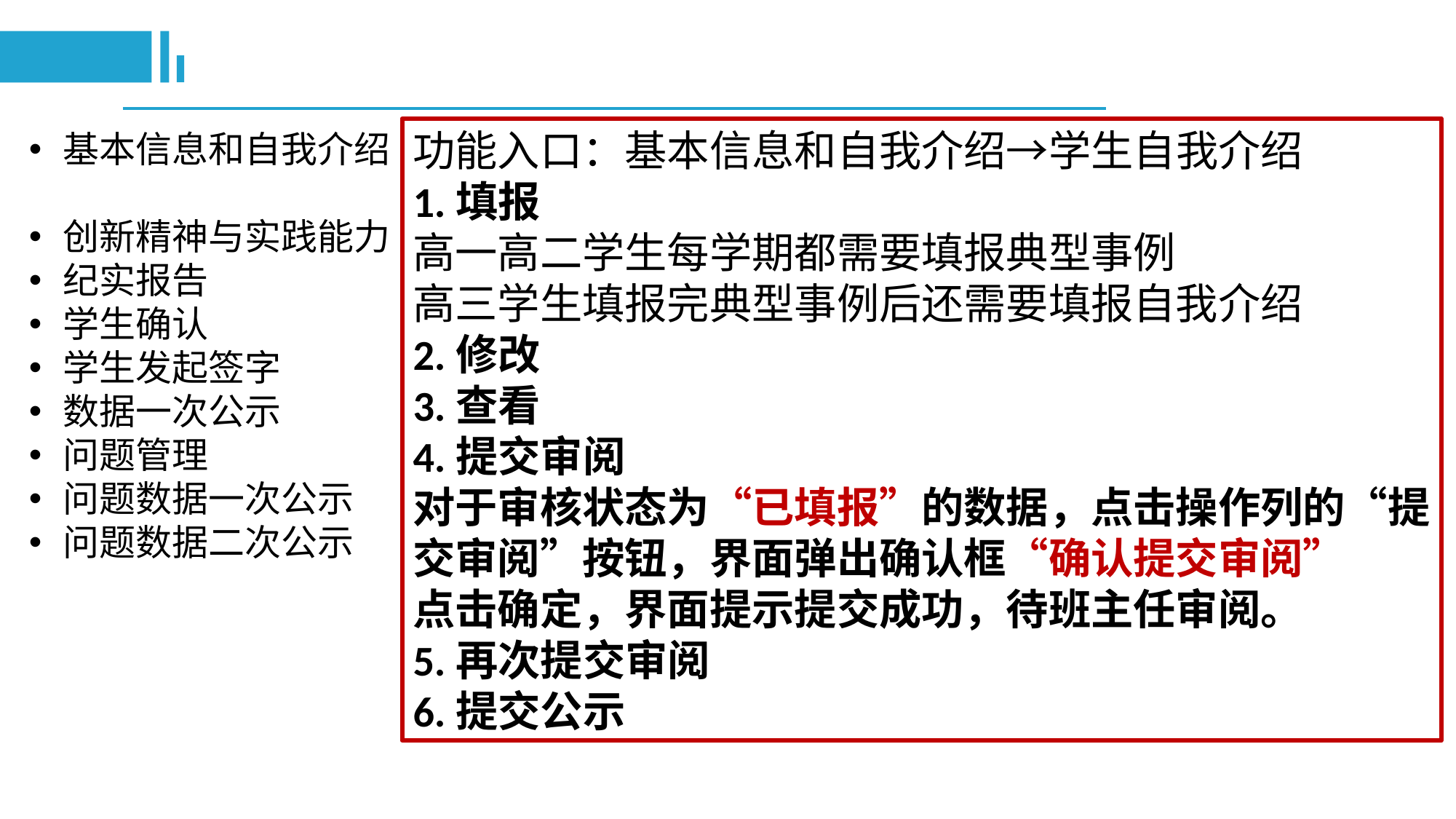

功能入口：基本信息和自我介绍→学生自我介绍
1.填报
高一高二学生每学期都需要填报典型事例
高三学生填报完典型事例后还需要填报自我介绍
2.修改
3.查看
4.提交审阅
对于审核状态为“已填报”的数据，点击操作列的“提交审阅”按钮，界面弹出确认框“确认提交审阅”
点击确定，界面提示提交成功，待班主任审阅。
5.再次提交审阅
6.提交公示
基本信息和自我介绍
创新精神与实践能力
纪实报告
学生确认
学生发起签字
数据一次公示
问题管理
问题数据一次公示
问题数据二次公示